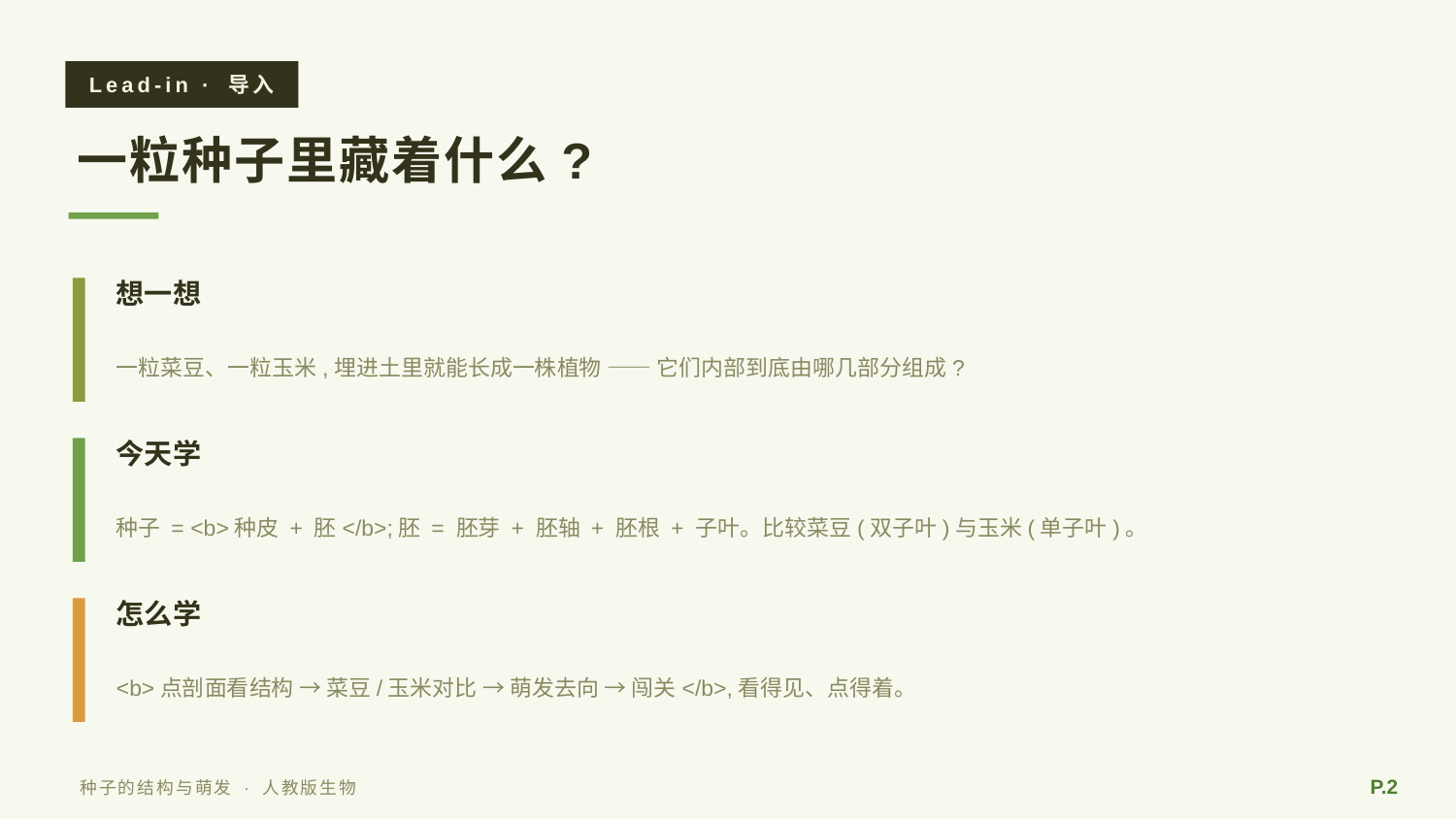

Lead-in · 导入

一粒种子里藏着什么?

想一想

一粒菜豆、一粒玉米,埋进土里就能长成一株植物 —— 它们内部到底由哪几部分组成?
今天学

种子 = <b>种皮 + 胚</b>;胚 = 胚芽 + 胚轴 + 胚根 + 子叶。比较菜豆(双子叶)与玉米(单子叶)。
怎么学

<b>点剖面看结构 → 菜豆/玉米对比 → 萌发去向 → 闯关</b>,看得见、点得着。
P.2
种子的结构与萌发 · 人教版生物